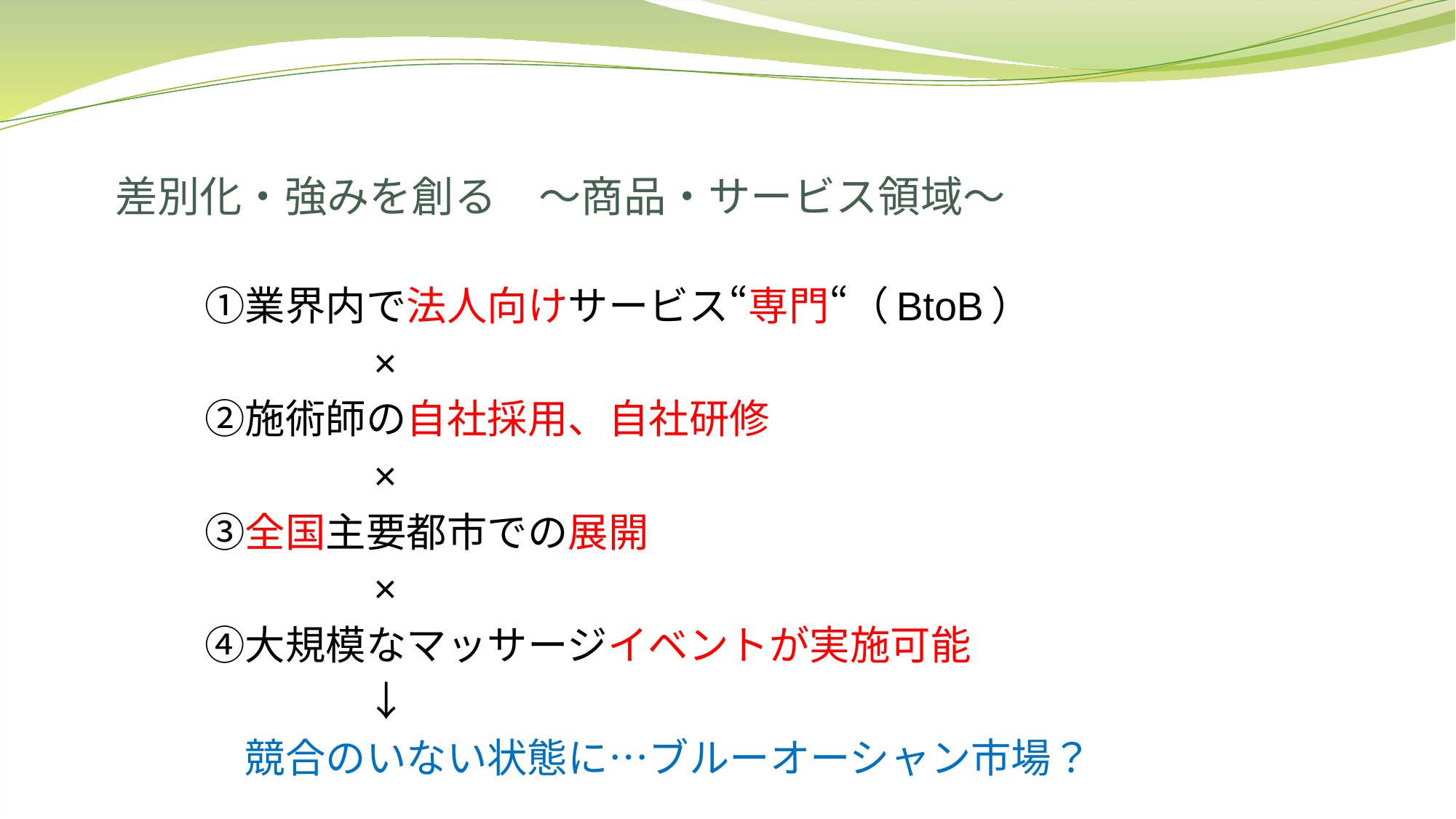

# 差別化・強みを創る　～商品・サービス領域～

　　　①業界内で法人向けサービス“専門“（BtoB）
　　　　　　　×
　　　②施術師の自社採用、自社研修
　　　　　　　×
　　　③全国主要都市での展開
　　　　　　　×
　　　④大規模なマッサージイベントが実施可能
　　　　　　　↓
　　　　競合のいない状態に…ブルーオーシャン市場？